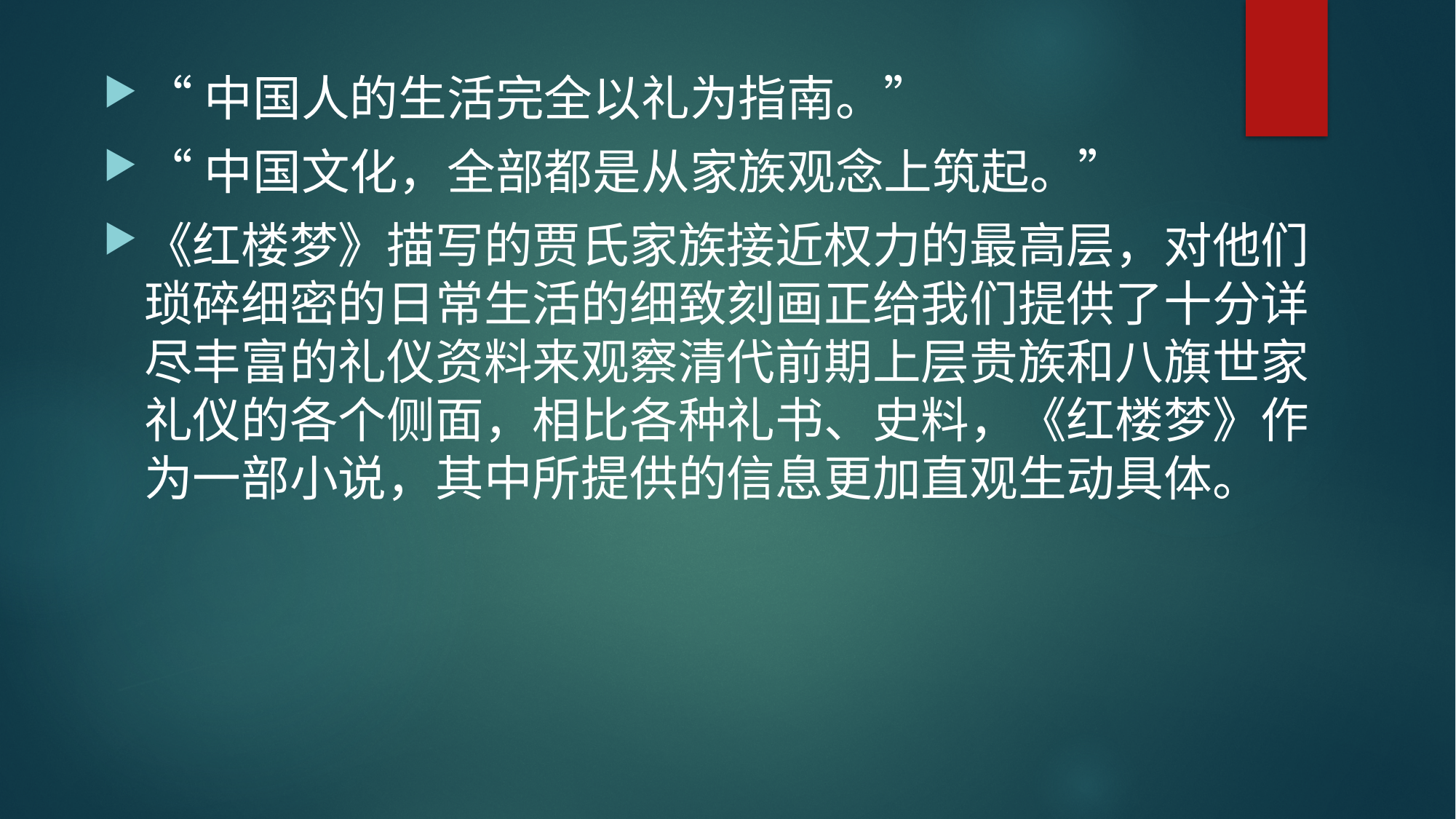

“中国人的生活完全以礼为指南。”
“中国文化，全部都是从家族观念上筑起。”
《红楼梦》描写的贾氏家族接近权力的最高层，对他们琐碎细密的日常生活的细致刻画正给我们提供了十分详尽丰富的礼仪资料来观察清代前期上层贵族和八旗世家礼仪的各个侧面，相比各种礼书、史料，《红楼梦》作为一部小说，其中所提供的信息更加直观生动具体。